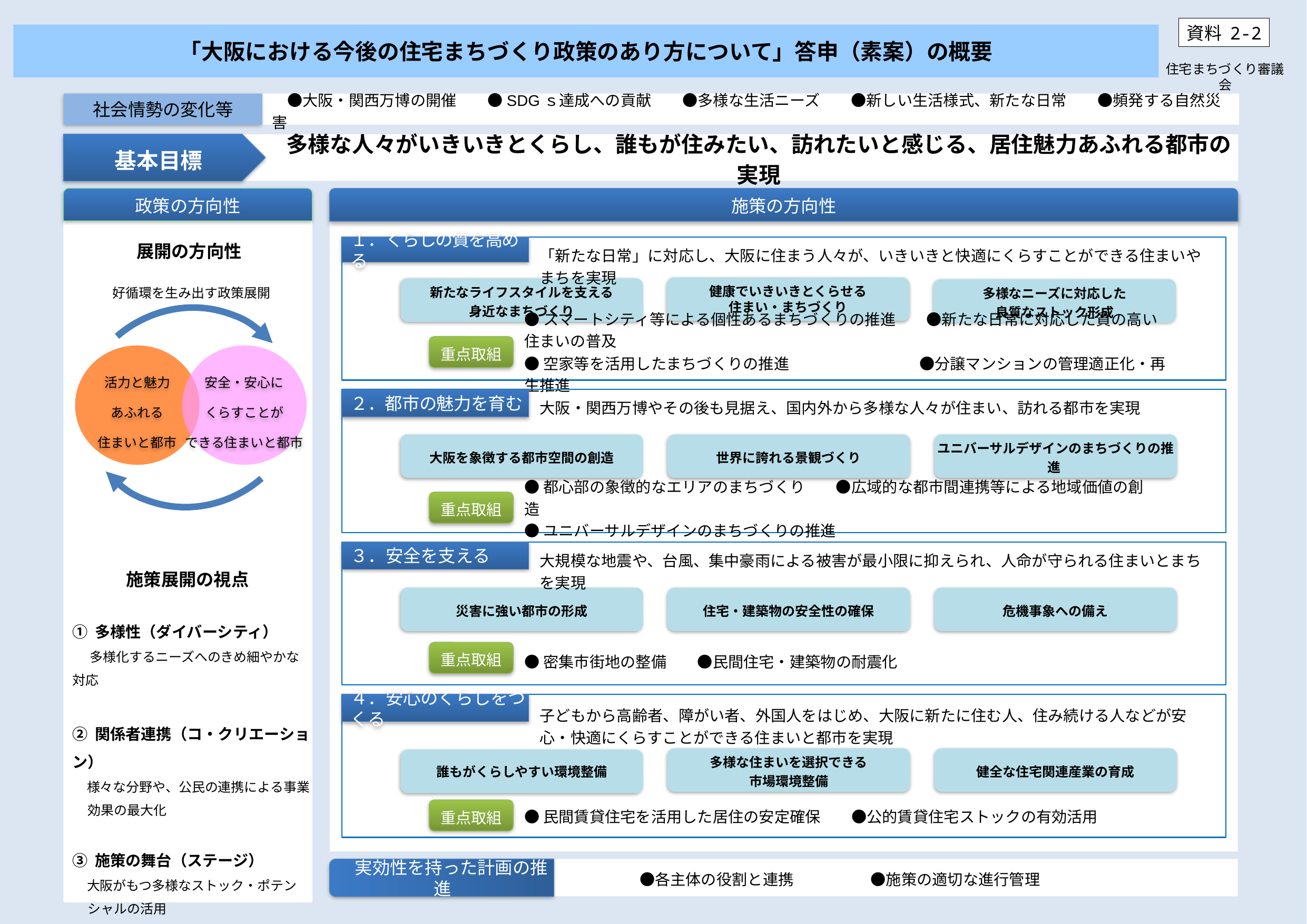

資料 2-2
「大阪における今後の住宅まちづくり政策のあり方について」答申（素案）の概要
住宅まちづくり審議会
社会情勢の変化等

　●大阪・関西万博の開催　　●SDGｓ達成への貢献　　●多様な生活ニーズ　　●新しい生活様式、新たな日常　　●頻発する自然災害

基本目標
多様な人々がいきいきとくらし、誰もが住みたい、訪れたいと感じる、居住魅力あふれる都市の実現
政策の方向性
施策の方向性

「新たな日常」に対応し、大阪に住まう人々が、いきいきと快適にくらすことができる住まいやまちを実現
１．くらしの質を高める

健康でいきいきとくらせる
住まい・まちづくり
新たなライフスタイルを支える
身近なまちづくり
多様なニーズに対応した
良質なストック形成
●スマートシティ等による個性あるまちづくりの推進　　●新たな日常に対応した質の高い住まいの普及
●空家等を活用したまちづくりの推進　　　　　 　　　 ●分譲マンションの管理適正化・再生推進
重点取組
２．都市の魅力を育む

大阪・関西万博やその後も見据え、国内外から多様な人々が住まい、訪れる都市を実現
大阪を象徴する都市空間の創造
世界に誇れる景観づくり
ユニバーサルデザインのまちづくりの推進
●都心部の象徴的なエリアのまちづくり　　●広域的な都市間連携等による地域価値の創造
●ユニバーサルデザインのまちづくりの推進
重点取組
大規模な地震や、台風、集中豪雨による被害が最小限に抑えられ、人命が守られる住まいとまちを実現

３．安全を支える
災害に強い都市の形成
住宅・建築物の安全性の確保
危機事象への備え
重点取組
●密集市街地の整備　　●民間住宅・建築物の耐震化

４．安心のくらしをつくる
子どもから高齢者、障がい者、外国人をはじめ、大阪に新たに住む人、住み続ける人などが安心・快適にくらすことができる住まいと都市を実現
多様な住まいを選択できる
市場環境整備
健全な住宅関連産業の育成
誰もがくらしやすい環境整備
●民間賃貸住宅を活用した居住の安定確保　　●公的賃貸住宅ストックの有効活用
重点取組

展開の方向性
好循環を生み出す政策展開

安全・安心に
くらすことが
できる住まいと都市

活力と魅力
あふれる
住まいと都市
施策展開の視点
① 多様性（ダイバーシティ）
     多様化するニーズへのきめ細やかな対応

② 関係者連携（コ・クリエーション）
    様々な分野や、公民の連携による事業効果の最大化

③ 施策の舞台（ステージ）
    大阪がもつ多様なストック・ポテンシャルの活用

　実効性を持った計画の推進

　　　　　●各主体の役割と連携　　　　　●施策の適切な進行管理